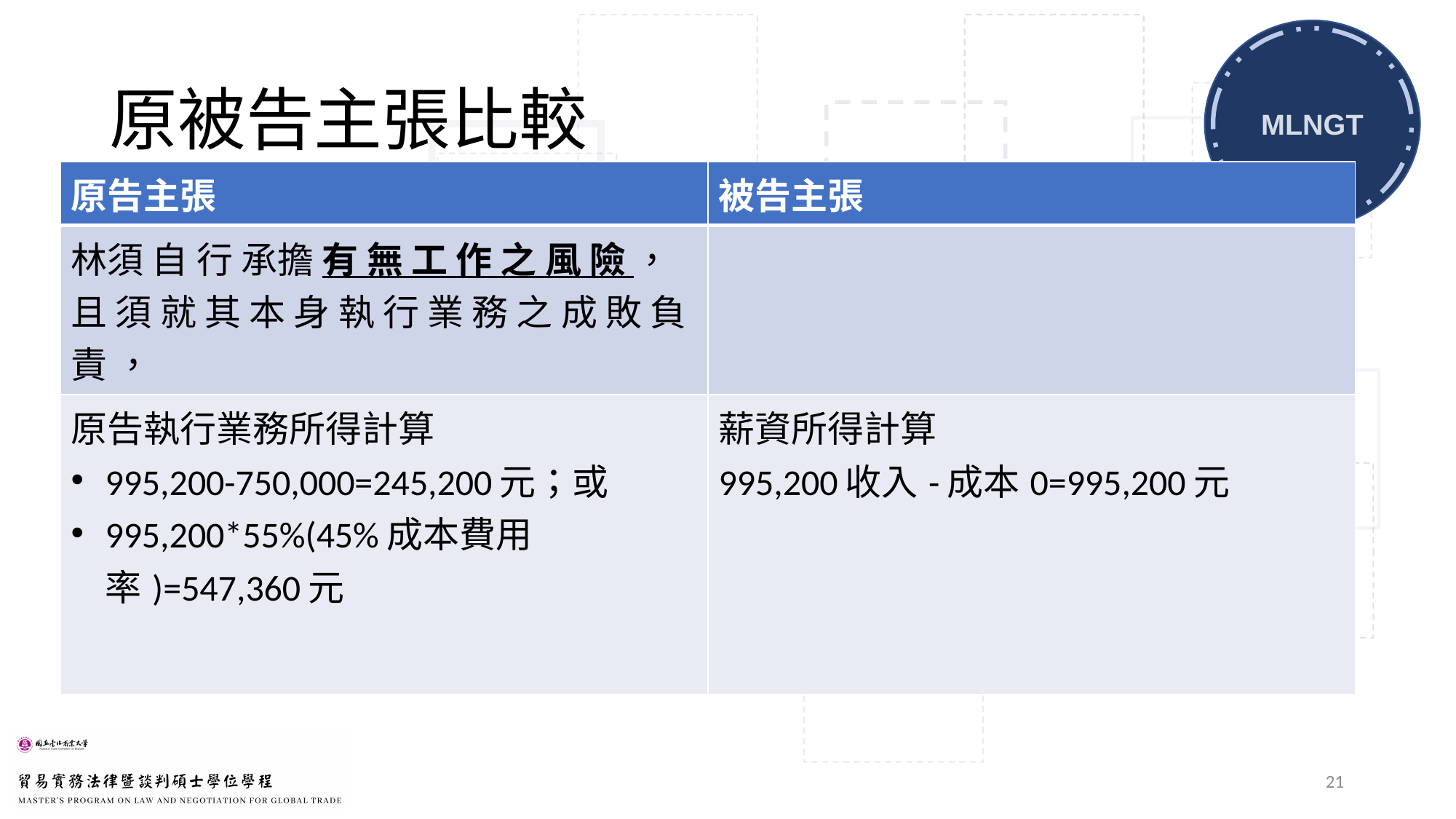

# 原被告主張比較
| 原告主張 | 被告主張 |
| --- | --- |
| 林須 自 行 承擔 有 無 工 作 之 風 險 ， 且 須 就 其 本 身 執 行 業 務 之 成 敗 負 責 ， |  |
| 原告執行業務所得計算 995,200-750,000=245,200元；或 995,200\*55%(45%成本費用率)=547,360元 | 薪資所得計算 995,200收入-成本0=995,200元 |